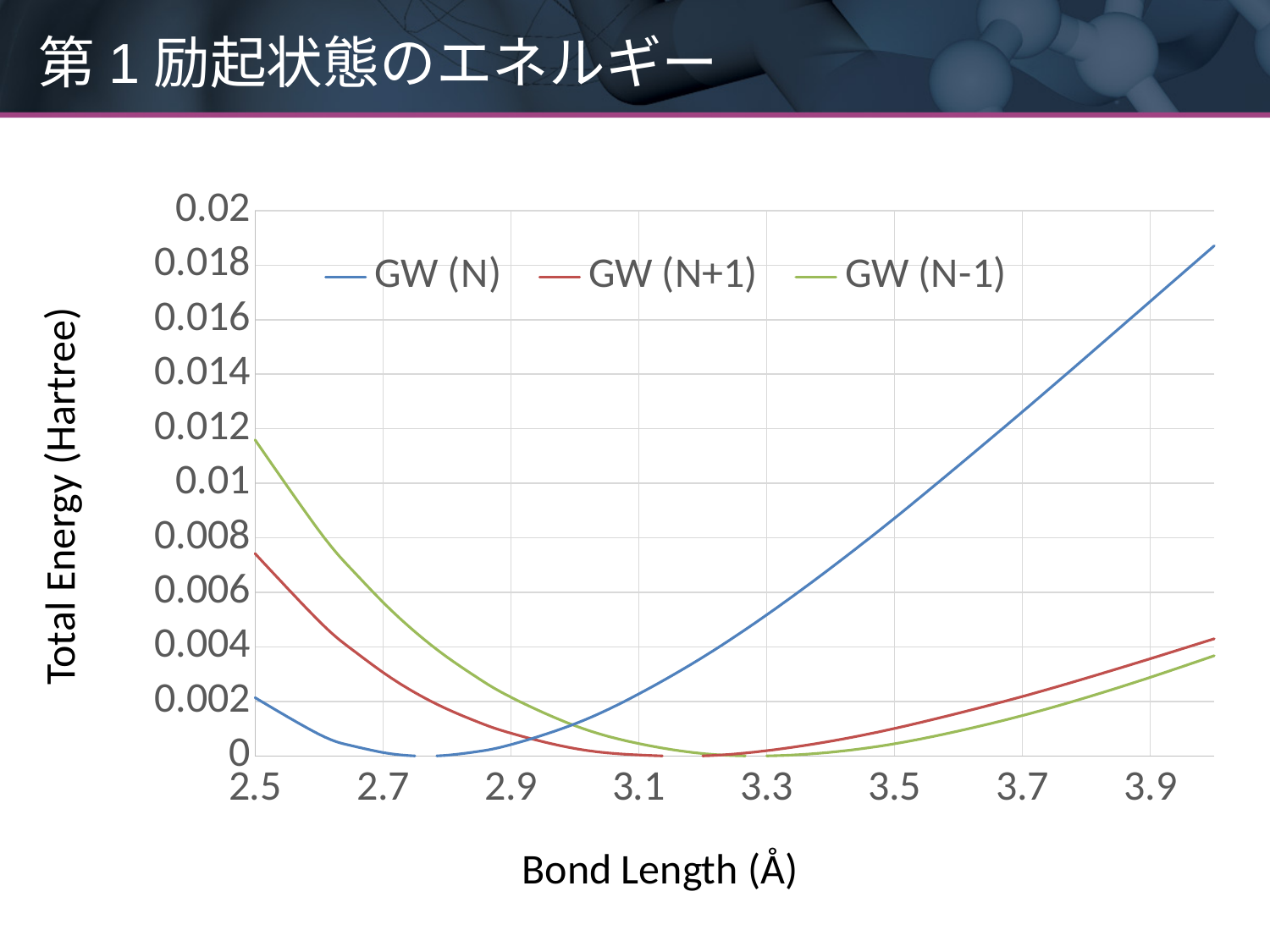

# 第1励起状態のエネルギー

### Chart

| Category | GW (N) | GW (N+1) | GW (N-1) |
|---|---|---|---|
Total Energy (Hartree)
Bond Length (Å)